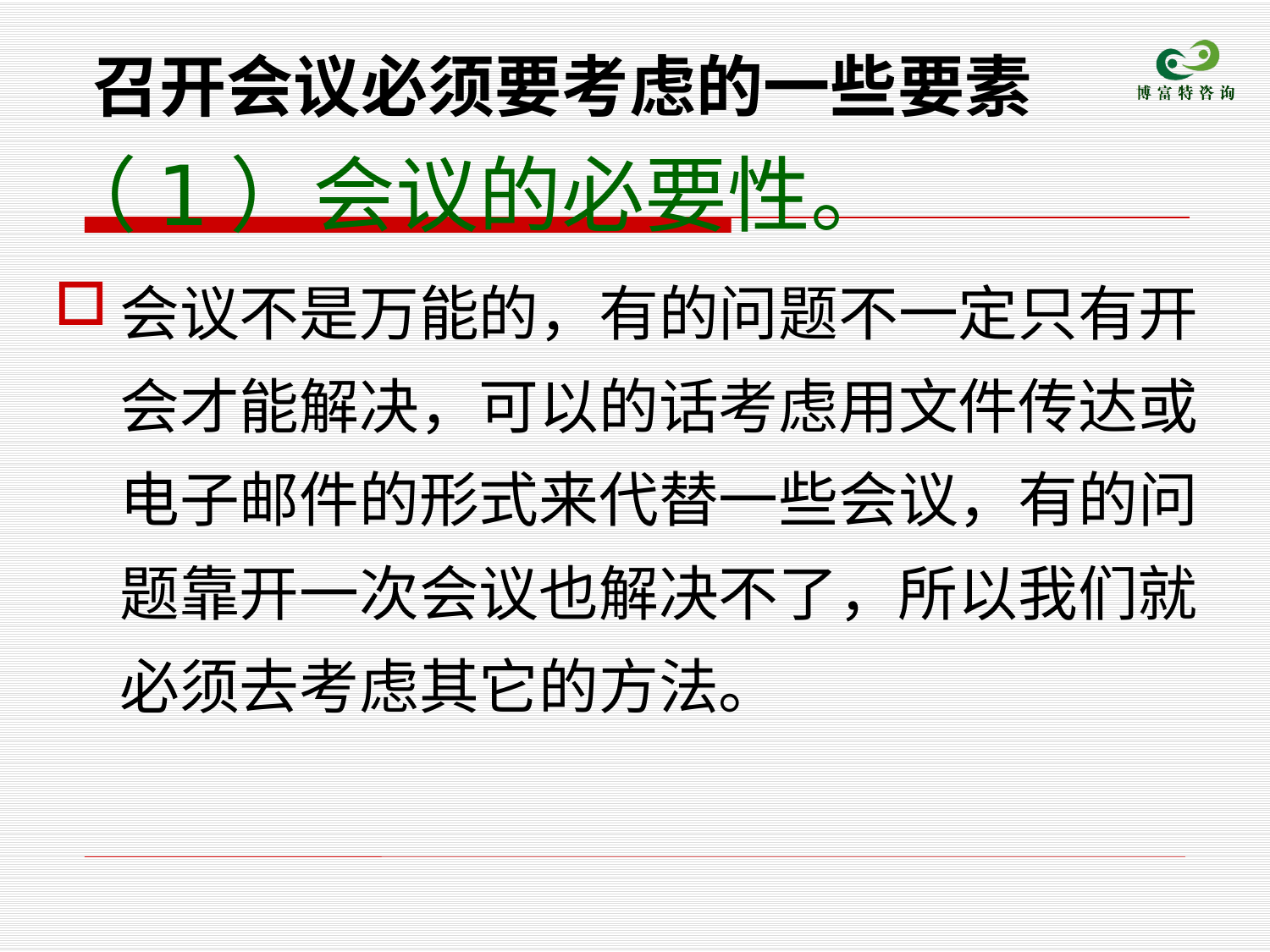

# 召开会议必须要考虑的一些要素
（1）会议的必要性。
会议不是万能的，有的问题不一定只有开会才能解决，可以的话考虑用文件传达或电子邮件的形式来代替一些会议，有的问题靠开一次会议也解决不了，所以我们就必须去考虑其它的方法。
743